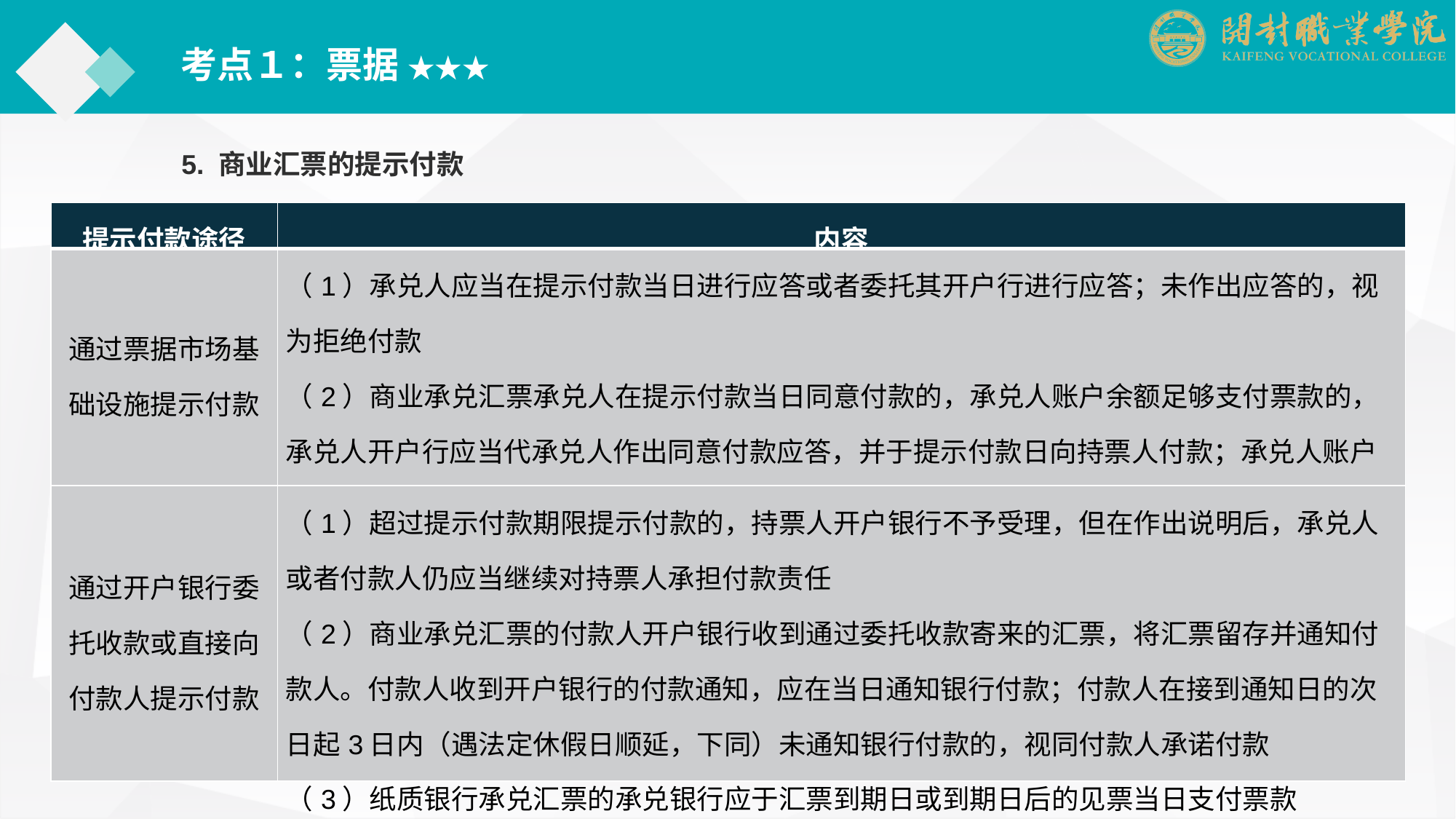

考点１：票据 ★★★
5. 商业汇票的提示付款
| 提示付款途径 | 内容 |
| --- | --- |
| 通过票据市场基础设施提示付款 | （1）承兑人应当在提示付款当日进行应答或者委托其开户行进行应答；未作出应答的，视为拒绝付款 （2）商业承兑汇票承兑人在提示付款当日同意付款的，承兑人账户余额足够支付票款的，承兑人开户行应当代承兑人作出同意付款应答，并于提示付款日向持票人付款；承兑人账户余额不足以支付票款的，视同承兑人拒绝付款 |
| 通过开户银行委托收款或直接向付款人提示付款 | （1）超过提示付款期限提示付款的，持票人开户银行不予受理，但在作出说明后，承兑人或者付款人仍应当继续对持票人承担付款责任 （2）商业承兑汇票的付款人开户银行收到通过委托收款寄来的汇票，将汇票留存并通知付款人。付款人收到开户银行的付款通知，应在当日通知银行付款；付款人在接到通知日的次日起3日内（遇法定休假日顺延，下同）未通知银行付款的，视同付款人承诺付款 （3）纸质银行承兑汇票的承兑银行应于汇票到期日或到期日后的见票当日支付票款 |